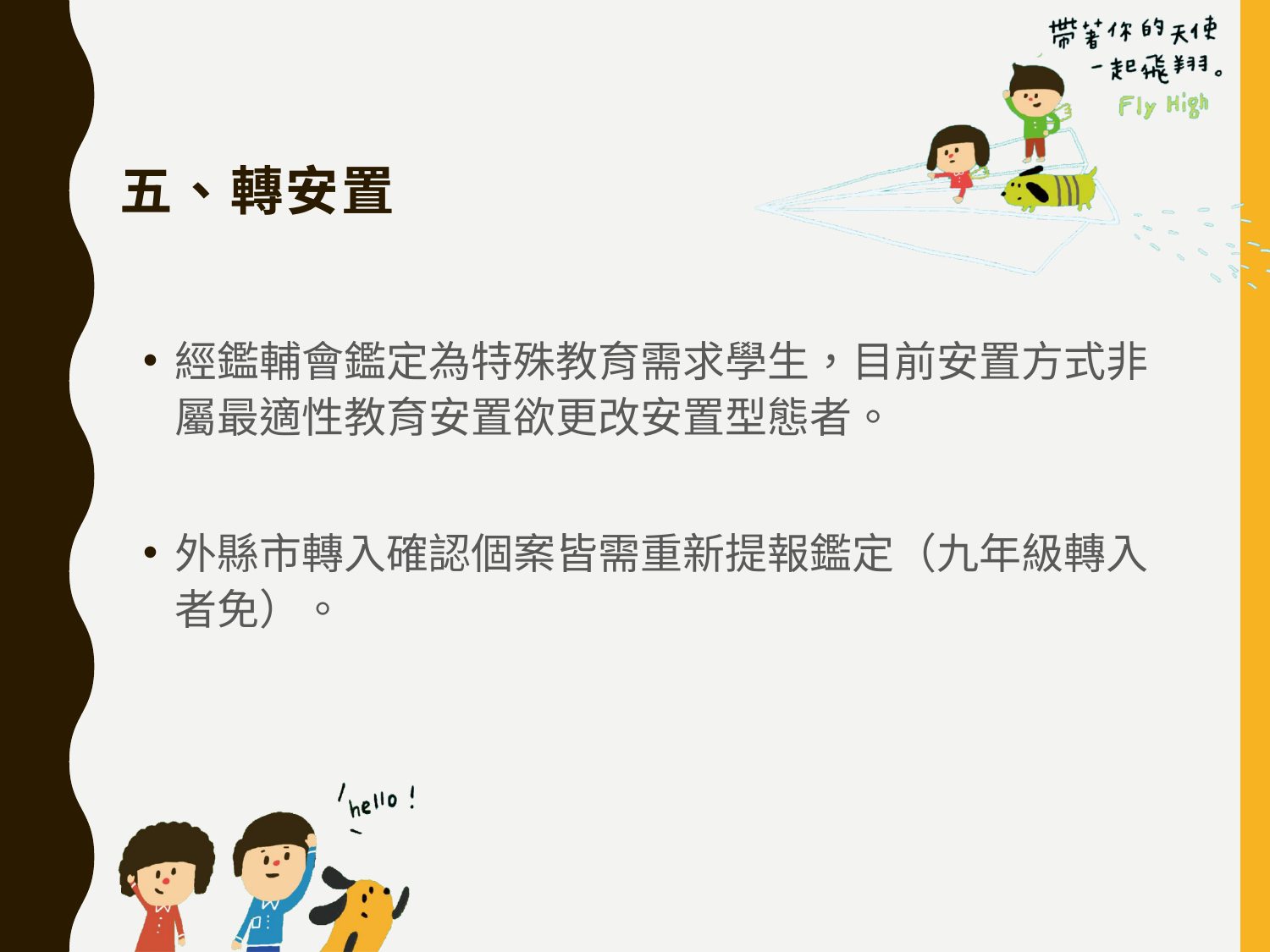

# 五、轉安置

經鑑輔會鑑定為特殊教育需求學生，目前安置方式非屬最適性教育安置欲更改安置型態者。

外縣市轉入確認個案皆需重新提報鑑定（九年級轉入者免）。